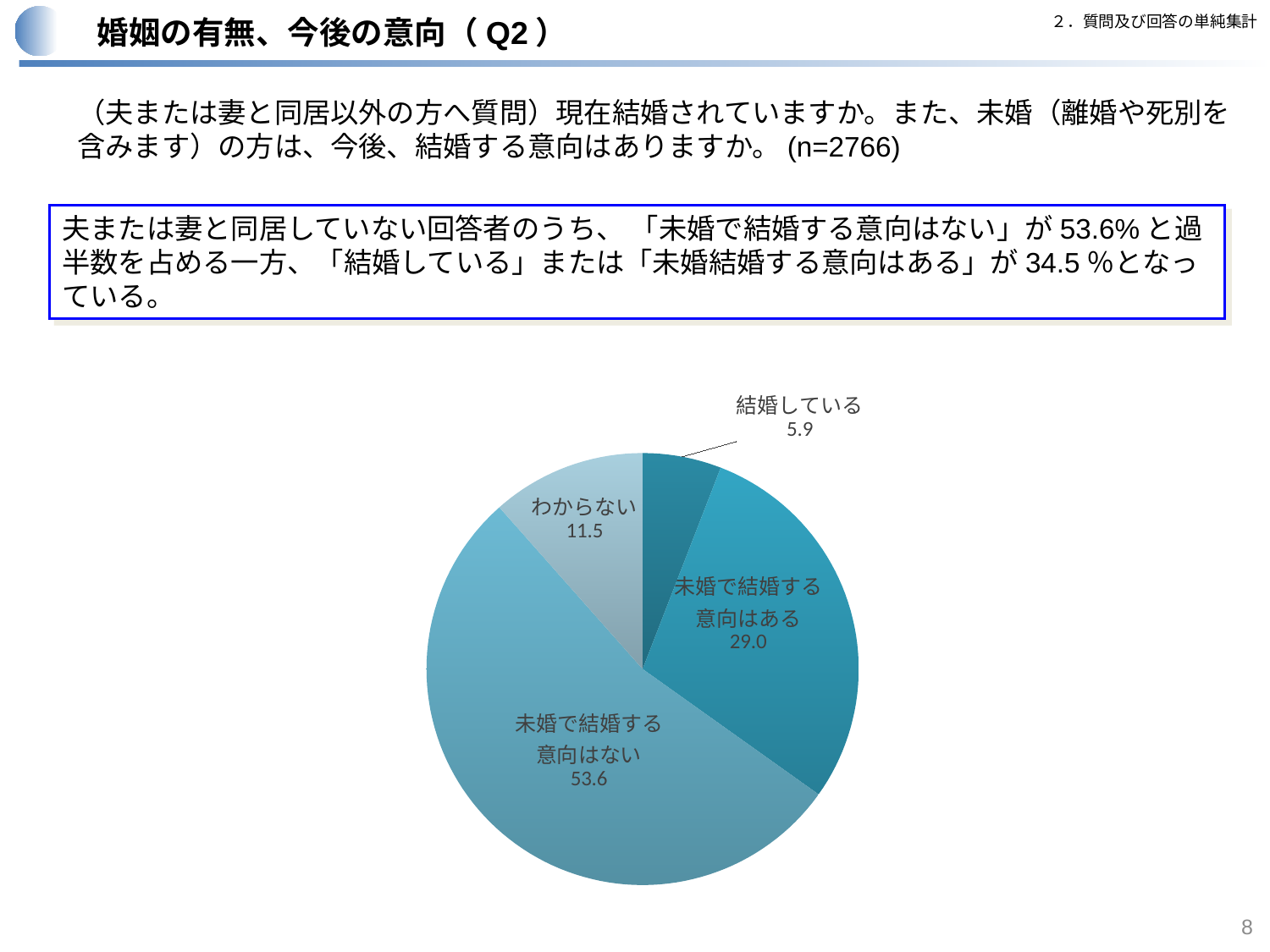

２．質問及び回答の単純集計

婚姻の有無、今後の意向（Q2）

（夫または妻と同居以外の方へ質問）現在結婚されていますか。また、未婚（離婚や死別を含みます）の方は、今後、結婚する意向はありますか。(n=2766)
夫または妻と同居していない回答者のうち、 「未婚で結婚する意向はない」が53.6%と過半数を占める一方、「結婚している」または「未婚結婚する意向はある」が34.5％となっている。

### Chart

| Category |  |
|---|---|
| 結婚している | 5.89298626174982 |
| 未婚で結婚する意向はある | 28.9587852494577 |
| 未婚で結婚する意向はない | 53.61532899493854 |
| わからない | 11.532899493853941 |
8